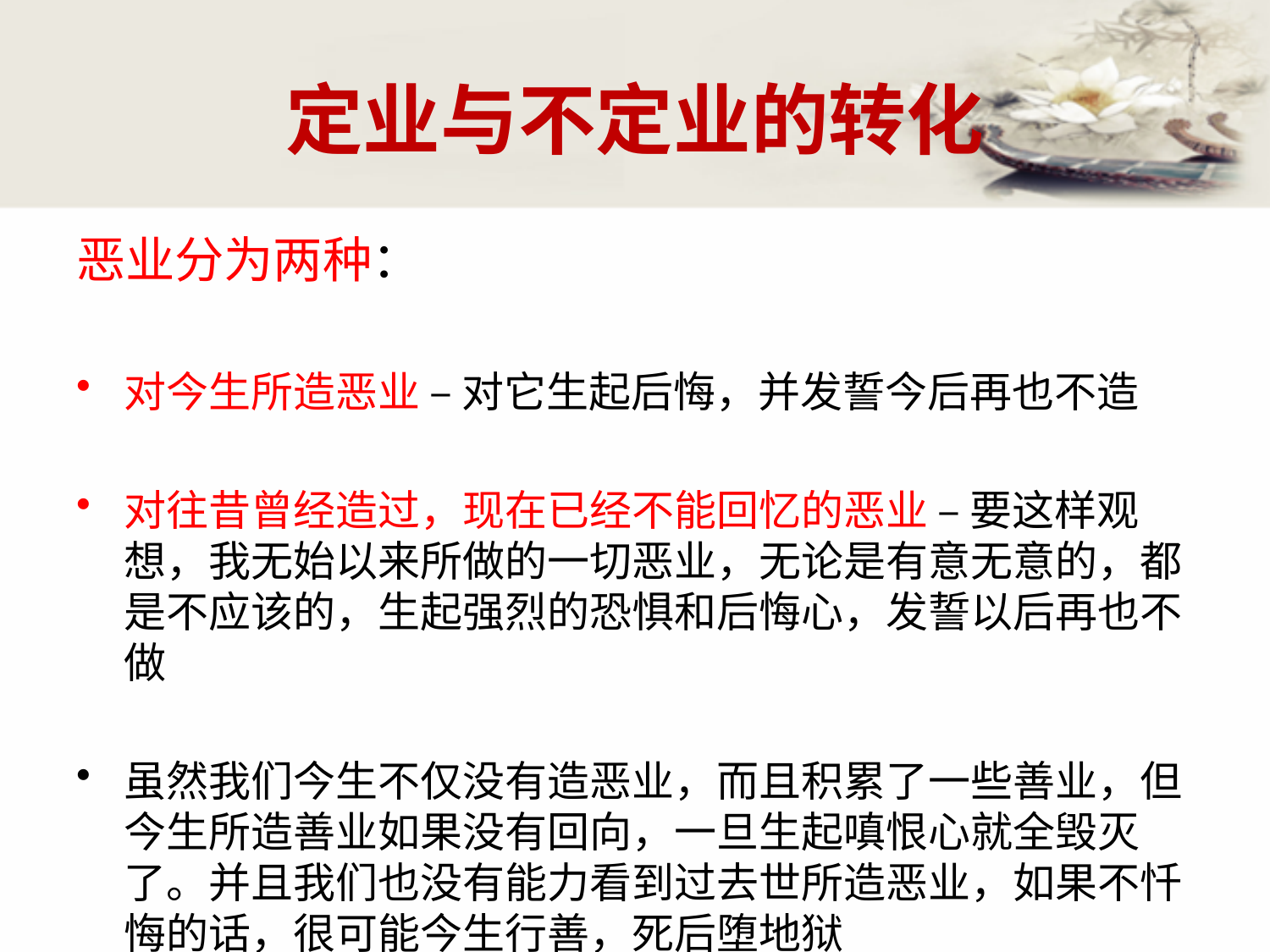

# 定业与不定业的转化
恶业分为两种：

对今生所造恶业 – 对它生起后悔，并发誓今后再也不造

对往昔曾经造过，现在已经不能回忆的恶业 – 要这样观想，我无始以来所做的一切恶业，无论是有意无意的，都是不应该的，生起强烈的恐惧和后悔心，发誓以后再也不做

虽然我们今生不仅没有造恶业，而且积累了一些善业，但今生所造善业如果没有回向，一旦生起嗔恨心就全毁灭了。并且我们也没有能力看到过去世所造恶业，如果不忏悔的话，很可能今生行善，死后堕地狱